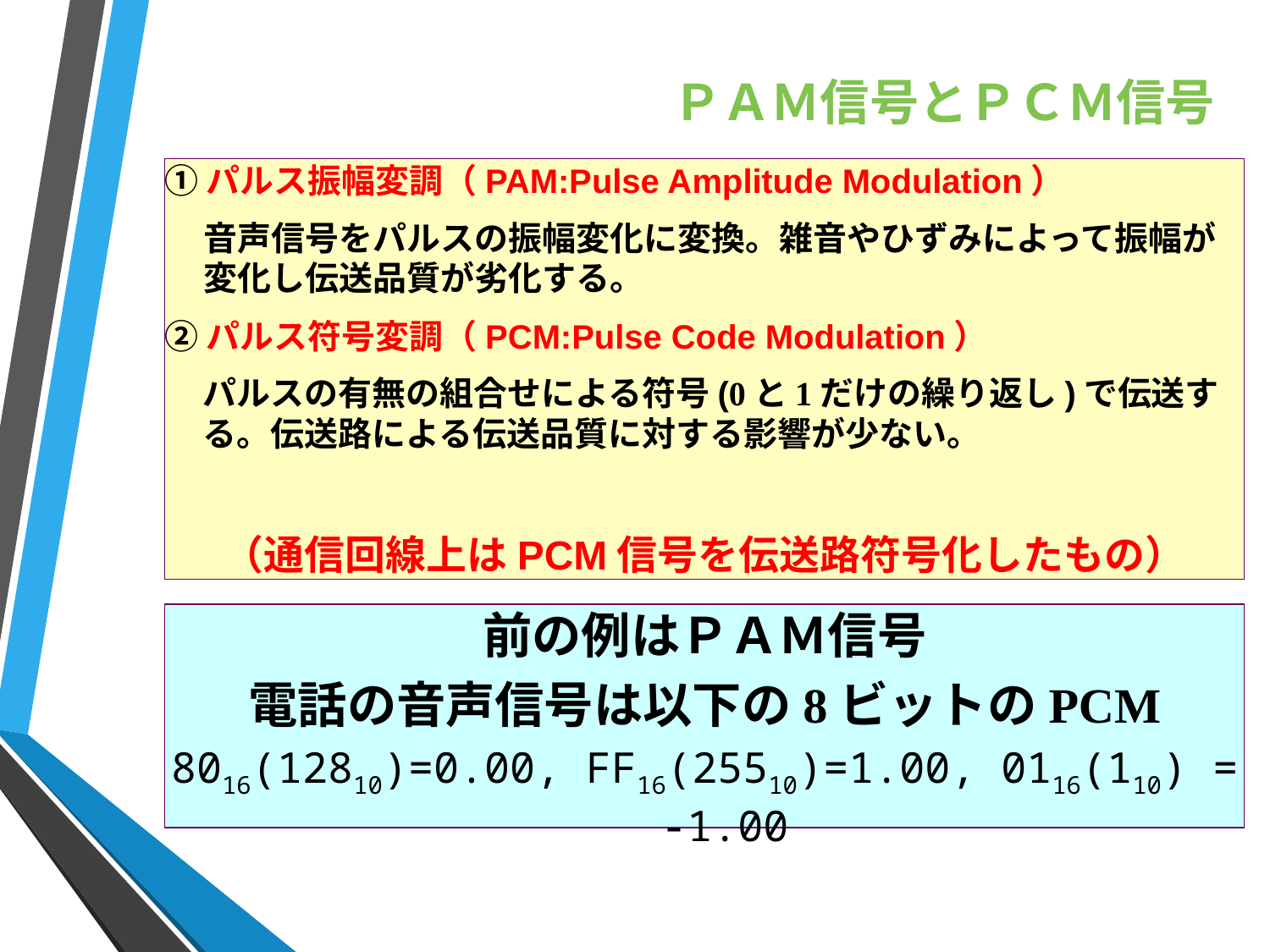

# ＰＡＭ信号とＰＣＭ信号
①パルス振幅変調（PAM:Pulse Amplitude Modulation）
	音声信号をパルスの振幅変化に変換。雑音やひずみによって振幅が変化し伝送品質が劣化する。
②パルス符号変調（PCM:Pulse Code Modulation）
	パルスの有無の組合せによる符号(0と1だけの繰り返し)で伝送する。伝送路による伝送品質に対する影響が少ない。

（通信回線上はPCM信号を伝送路符号化したもの）
前の例はＰＡＭ信号
電話の音声信号は以下の8ビットのPCM
8016(12810)=0.00, FF16(25510)=1.00, 0116(110) = -1.00